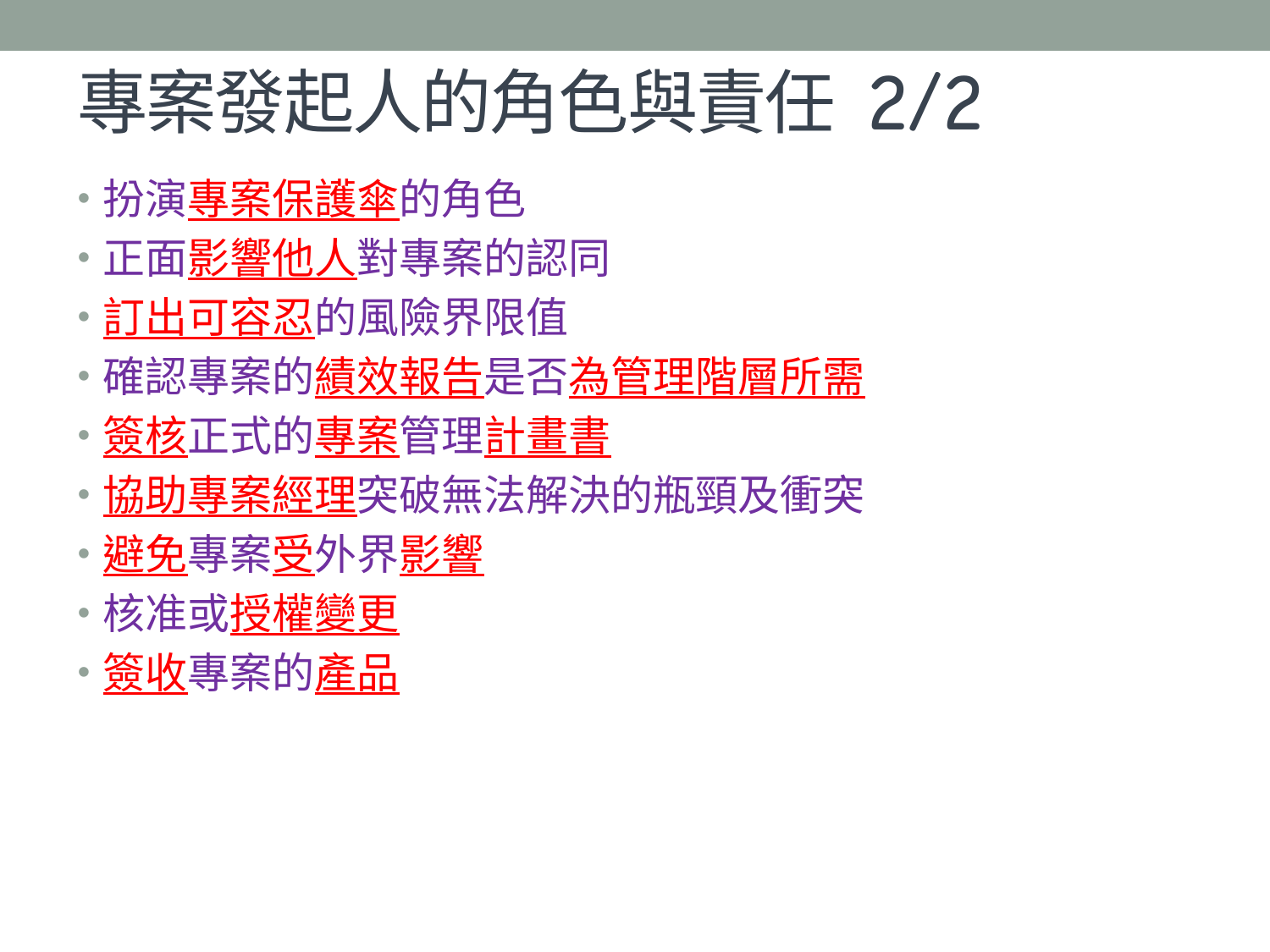

# 專案發起人的角色與責任 2/2
扮演專案保護傘的角色
正面影響他人對專案的認同
訂出可容忍的風險界限值
確認專案的績效報告是否為管理階層所需
簽核正式的專案管理計畫書
協助專案經理突破無法解決的瓶頸及衝突
避免專案受外界影響
核准或授權變更
簽收專案的產品